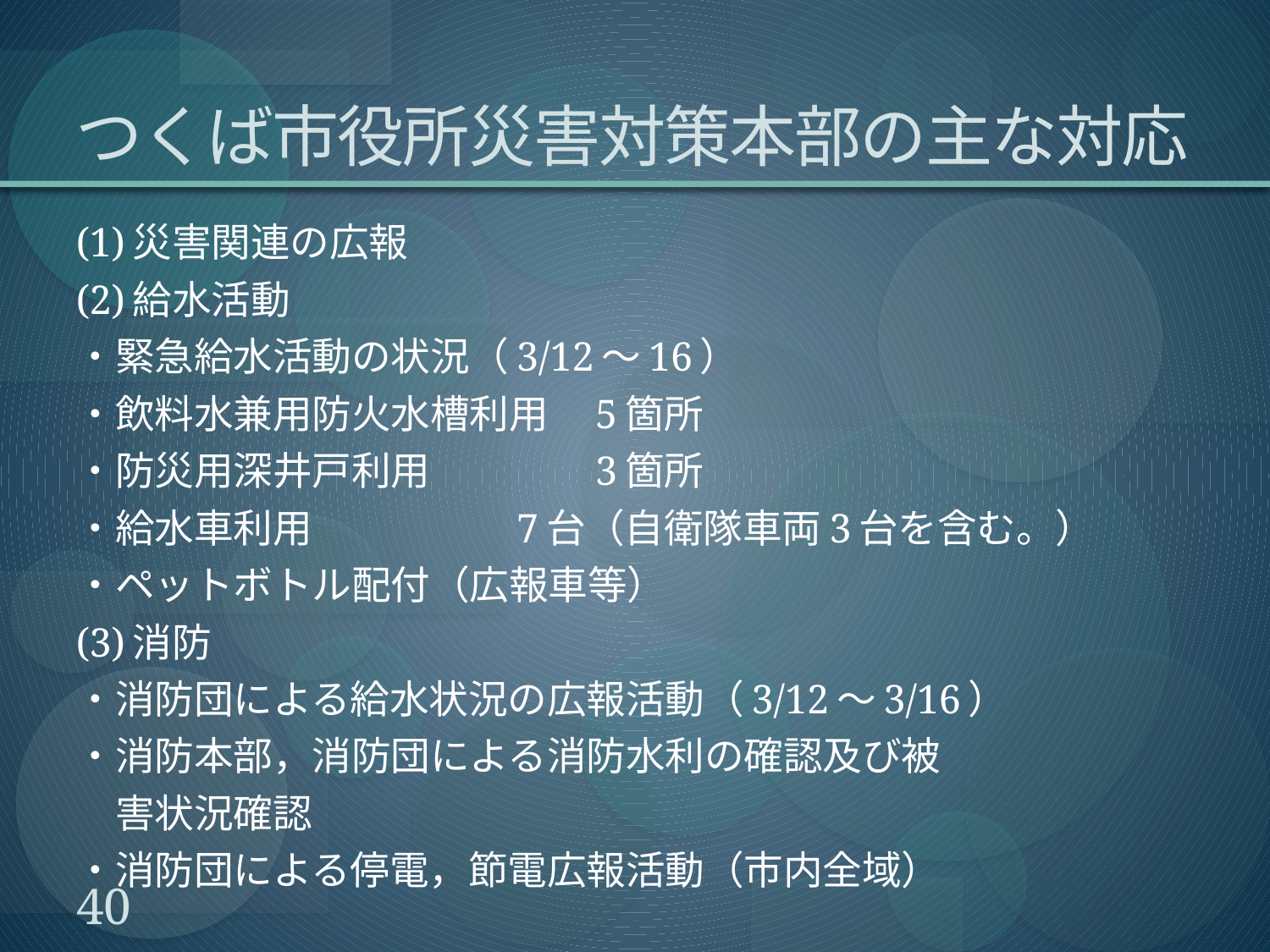

# つくば市役所災害対策本部の主な対応
(1)災害関連の広報
(2)給水活動
・緊急給水活動の状況（3/12～16）
・飲料水兼用防火水槽利用　5箇所
・防災用深井戸利用　　　　3箇所
・給水車利用　　　　　7台（自衛隊車両3台を含む。）
・ペットボトル配付（広報車等）
(3)消防
・消防団による給水状況の広報活動（3/12～3/16）
・消防本部，消防団による消防水利の確認及び被
　害状況確認
・消防団による停電，節電広報活動（市内全域）

40